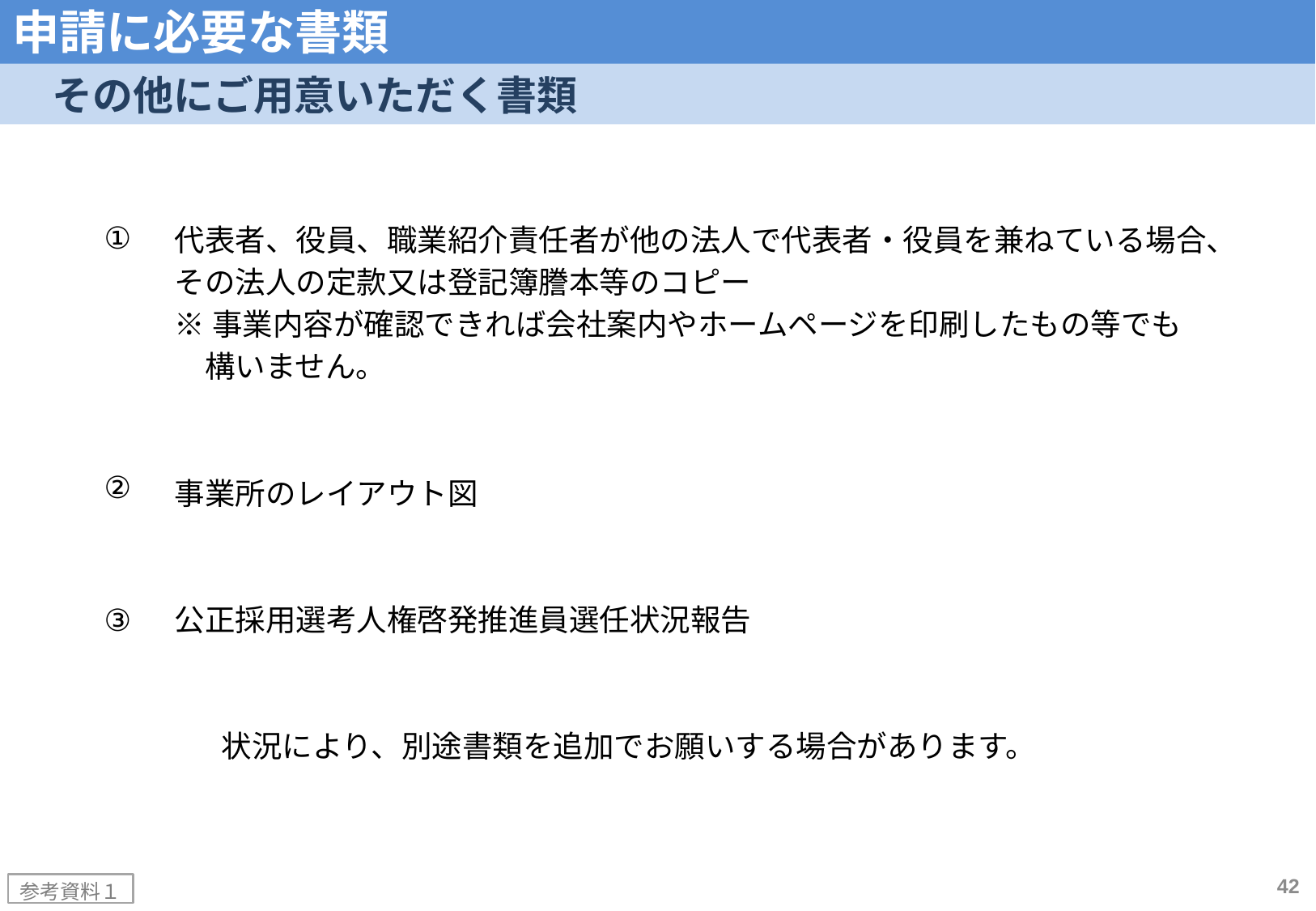

申請に必要な書類
　その他にご用意いただく書類

代表者、役員、職業紹介責任者が他の法人で代表者・役員を兼ねている場合、その法人の定款又は登記簿謄本等のコピー
※事業内容が確認できれば会社案内やホームページを印刷したもの等でも
　構いません。

事業所のレイアウト図

公正採用選考人権啓発推進員選任状況報告

状況により、別途書類を追加でお願いする場合があります。

①
②
③
42
参考資料１